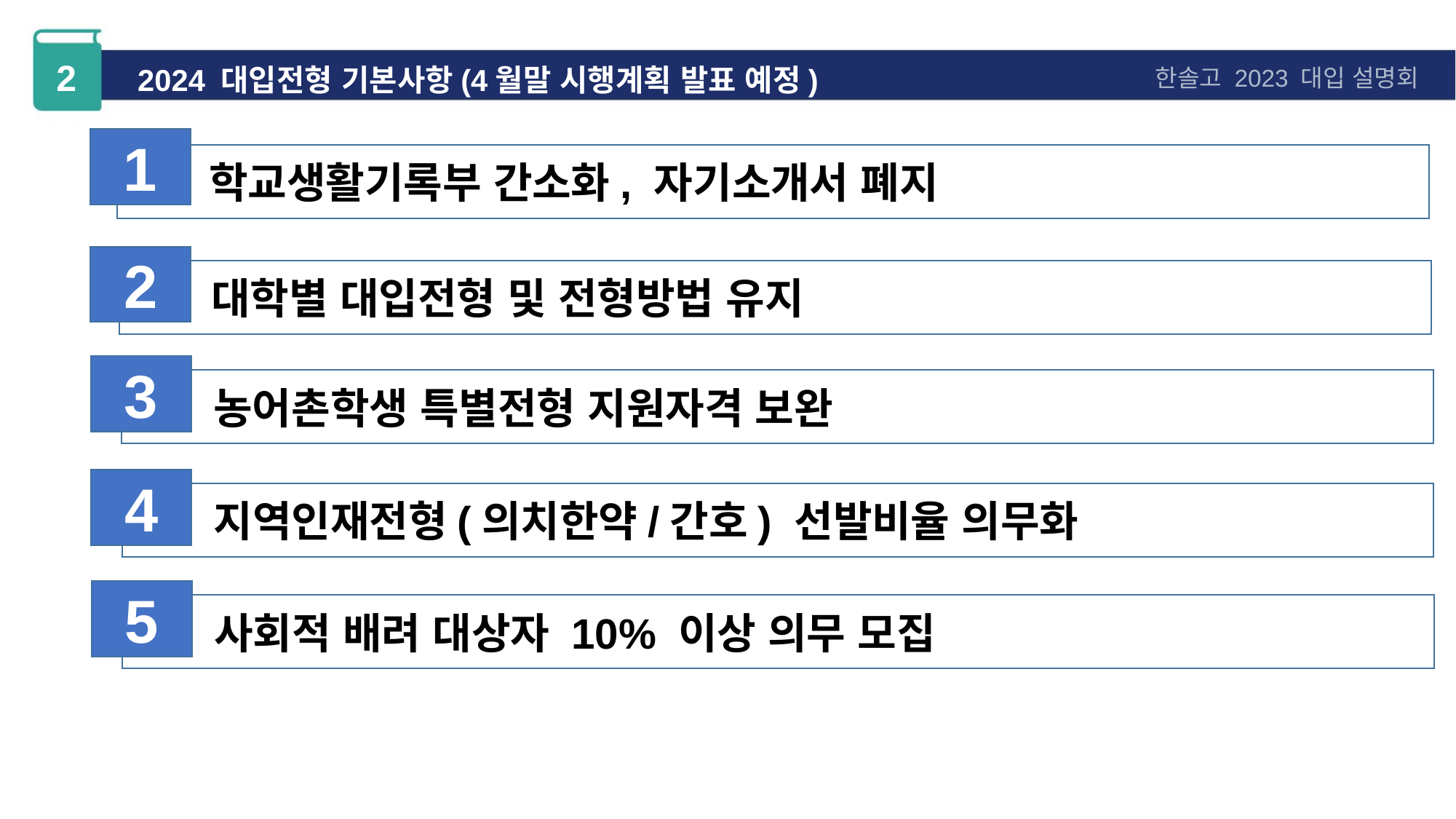

2
2024 대입전형 기본사항(4월말 시행계획 발표 예정)
한솔고 2023 대입 설명회
1
      학교생활기록부 간소화, 자기소개서 폐지
2
      대학별 대입전형 및 전형방법 유지
3
      농어촌학생 특별전형 지원자격 보완
4
      지역인재전형(의치한약/간호) 선발비율 의무화
5
      사회적 배려 대상자 10% 이상 의무 모집